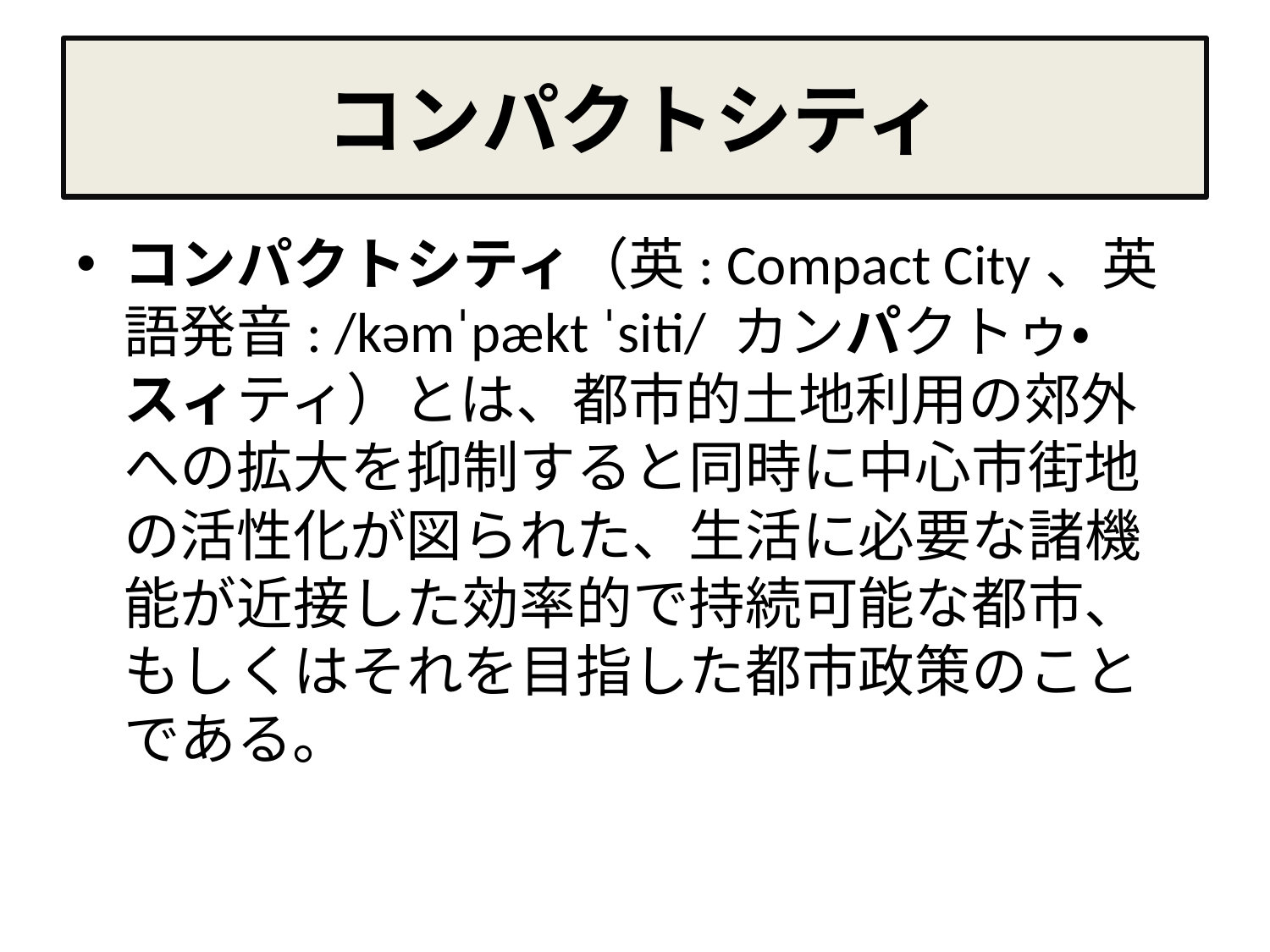

# コンパクトシティ
コンパクトシティ（英: Compact City、英語発音: /kəmˈpækt ˈsiti/ カンパクトゥ・スィティ）とは、都市的土地利用の郊外への拡大を抑制すると同時に中心市街地の活性化が図られた、生活に必要な諸機能が近接した効率的で持続可能な都市、もしくはそれを目指した都市政策のことである。